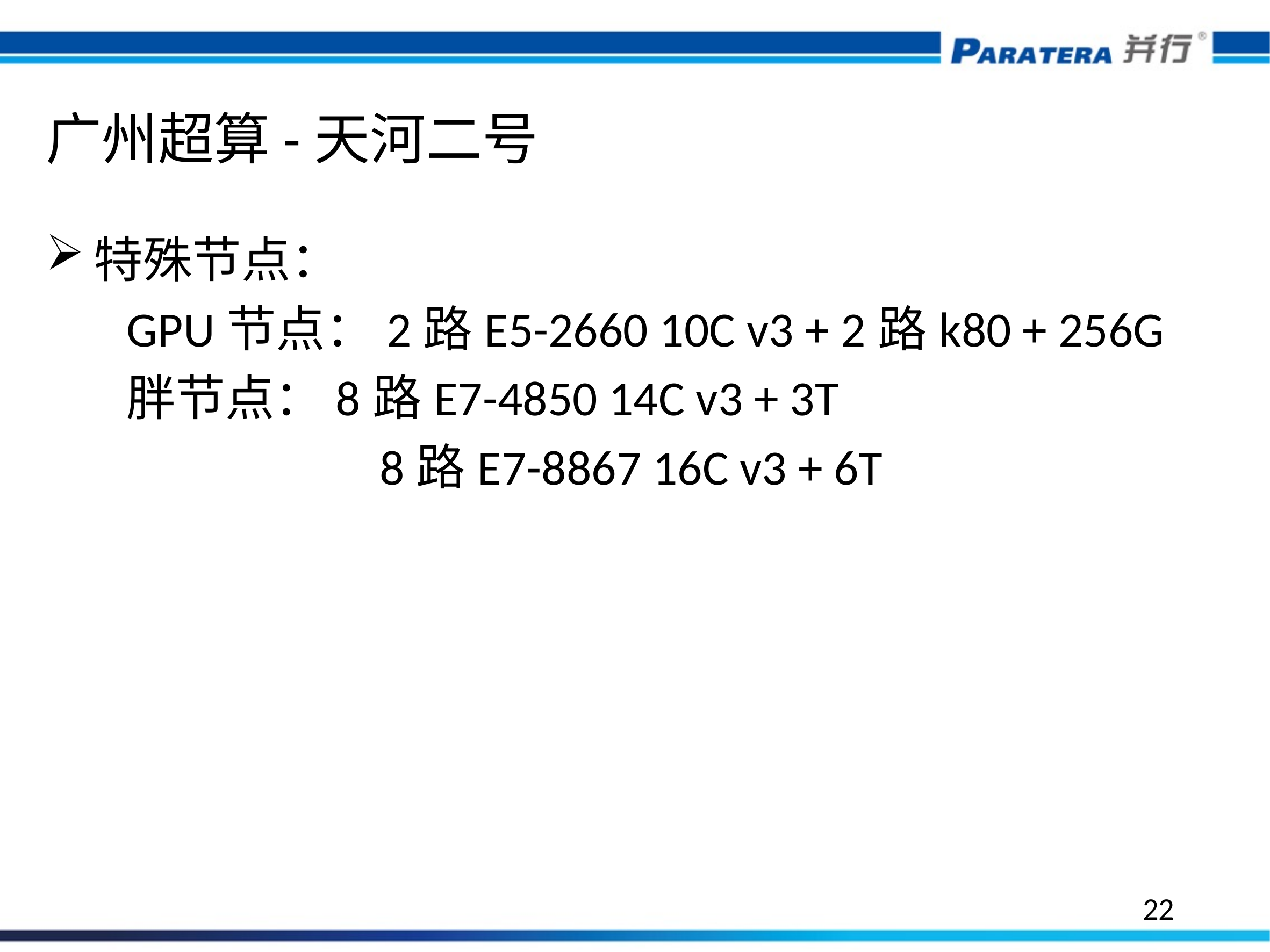

# 广州超算-天河二号
特殊节点：
	GPU节点：2路E5-2660 10C v3 + 2路k80 + 256G
	胖节点：8路E7-4850 14C v3 + 3T
				 8路E7-8867 16C v3 + 6T
22